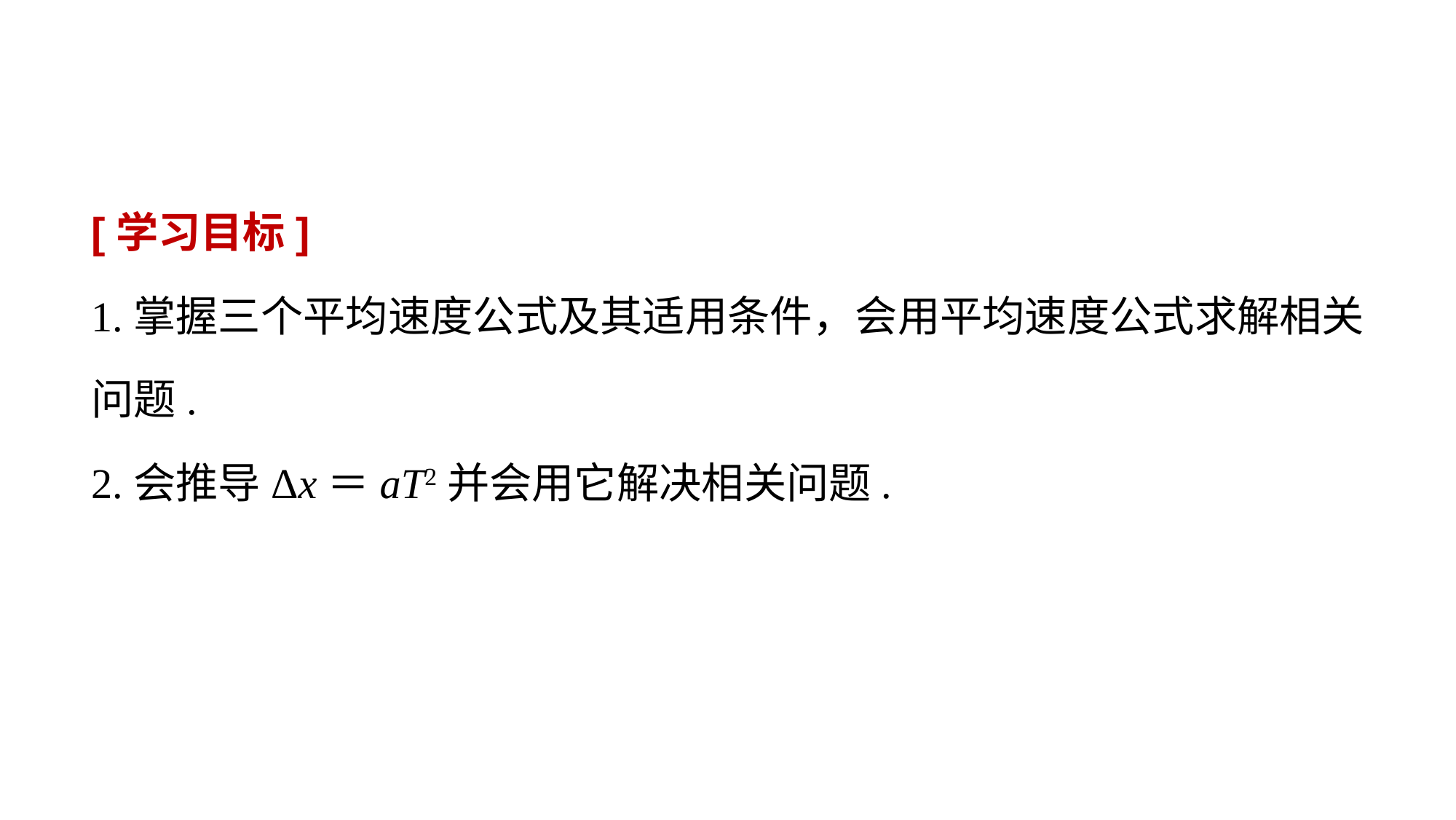

[学习目标]
1.掌握三个平均速度公式及其适用条件，会用平均速度公式求解相关问题.
2.会推导Δx＝aT2并会用它解决相关问题.